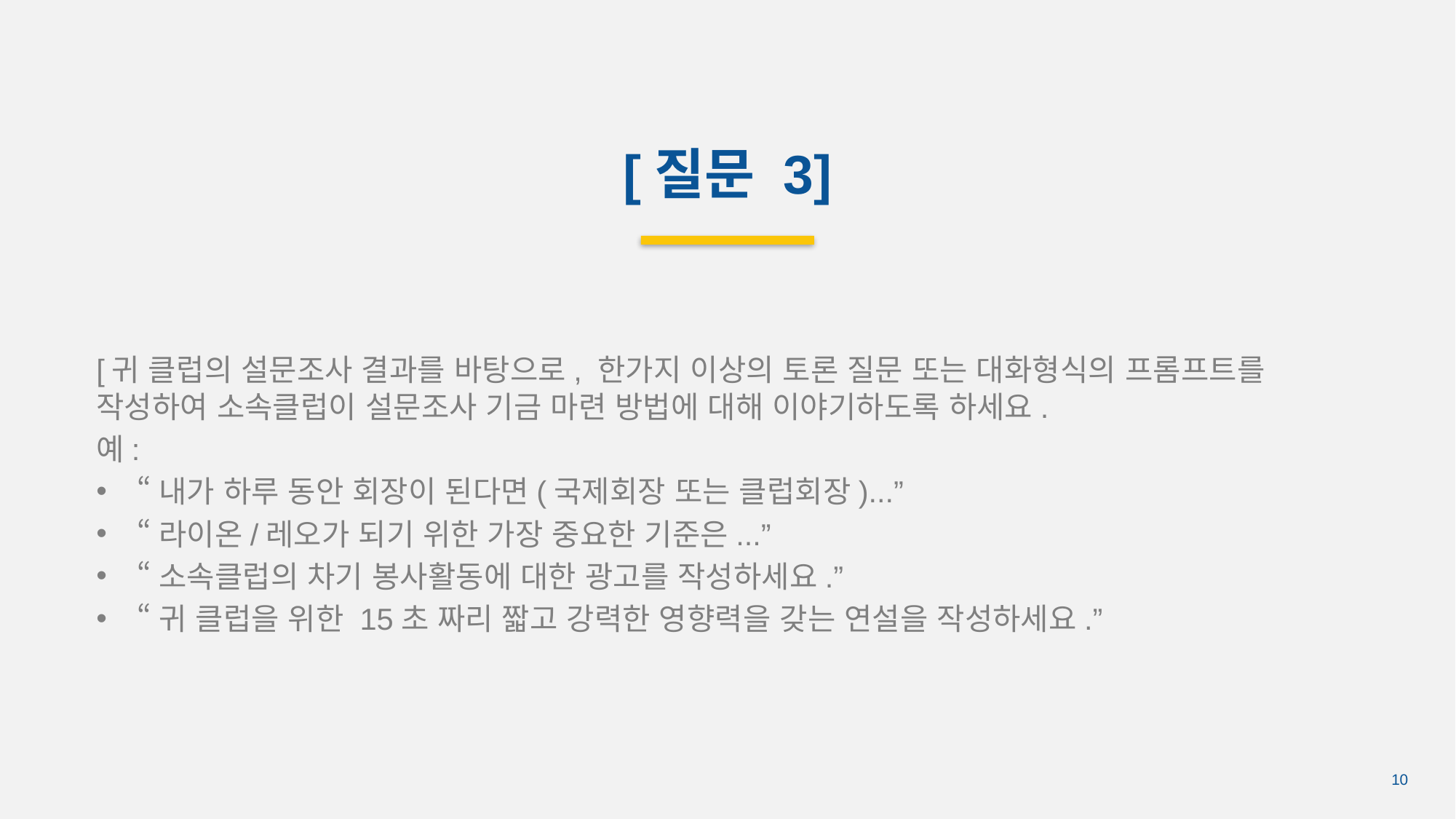

[질문 3]
[귀 클럽의 설문조사 결과를 바탕으로, 한가지 이상의 토론 질문 또는 대화형식의 프롬프트를 작성하여 소속클럽이 설문조사 기금 마련 방법에 대해 이야기하도록 하세요.
예:
“내가 하루 동안 회장이 된다면(국제회장 또는 클럽회장)...”
“라이온/레오가 되기 위한 가장 중요한 기준은...”
“소속클럽의 차기 봉사활동에 대한 광고를 작성하세요.”
“귀 클럽을 위한 15초 짜리 짧고 강력한 영향력을 갖는 연설을 작성하세요.”